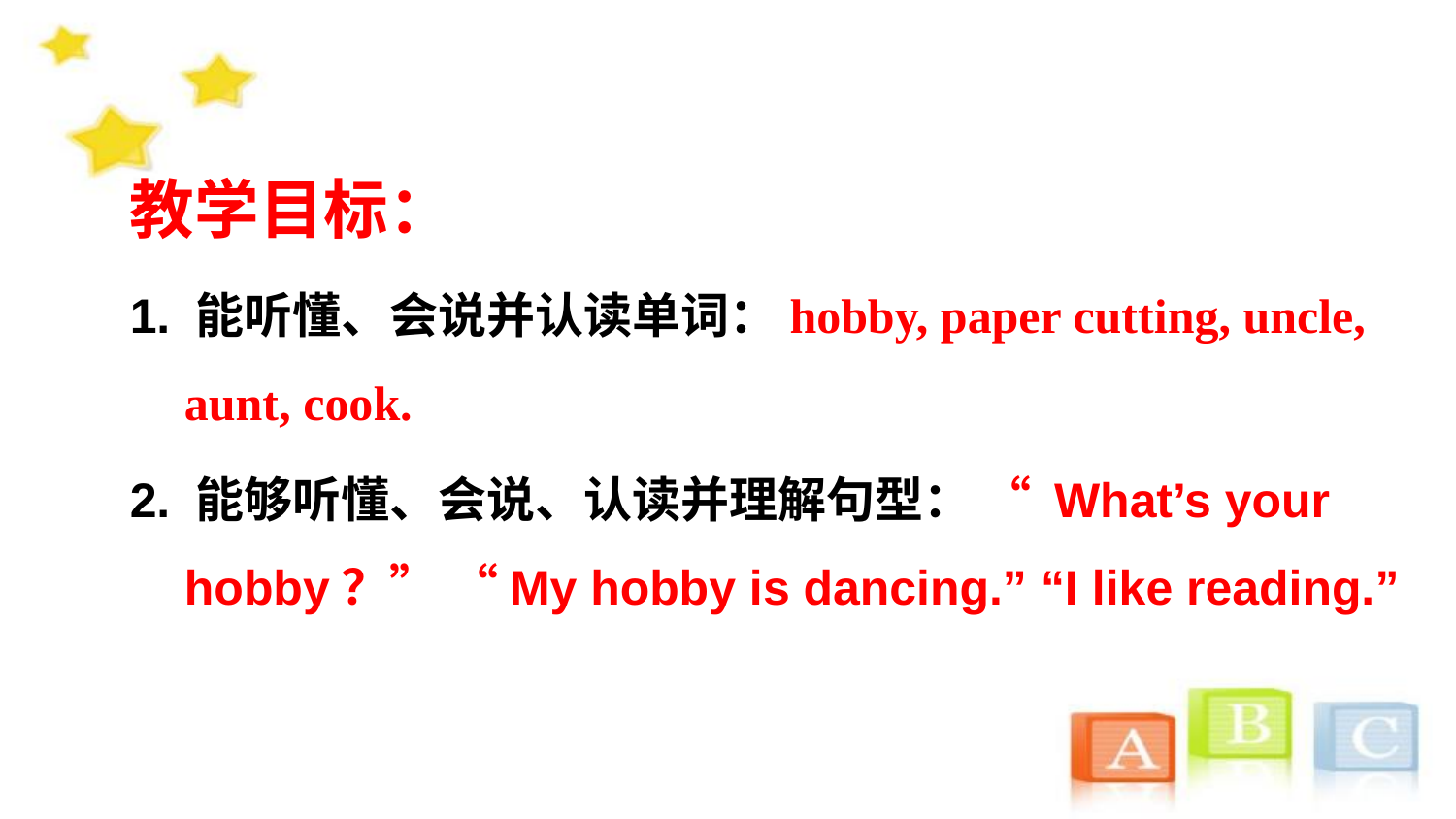

教学目标：
1. 能听懂、会说并认读单词：hobby, paper cutting, uncle, aunt, cook.
2. 能够听懂、会说、认读并理解句型： “ What’s your hobby？” “My hobby is dancing.” “I like reading.”